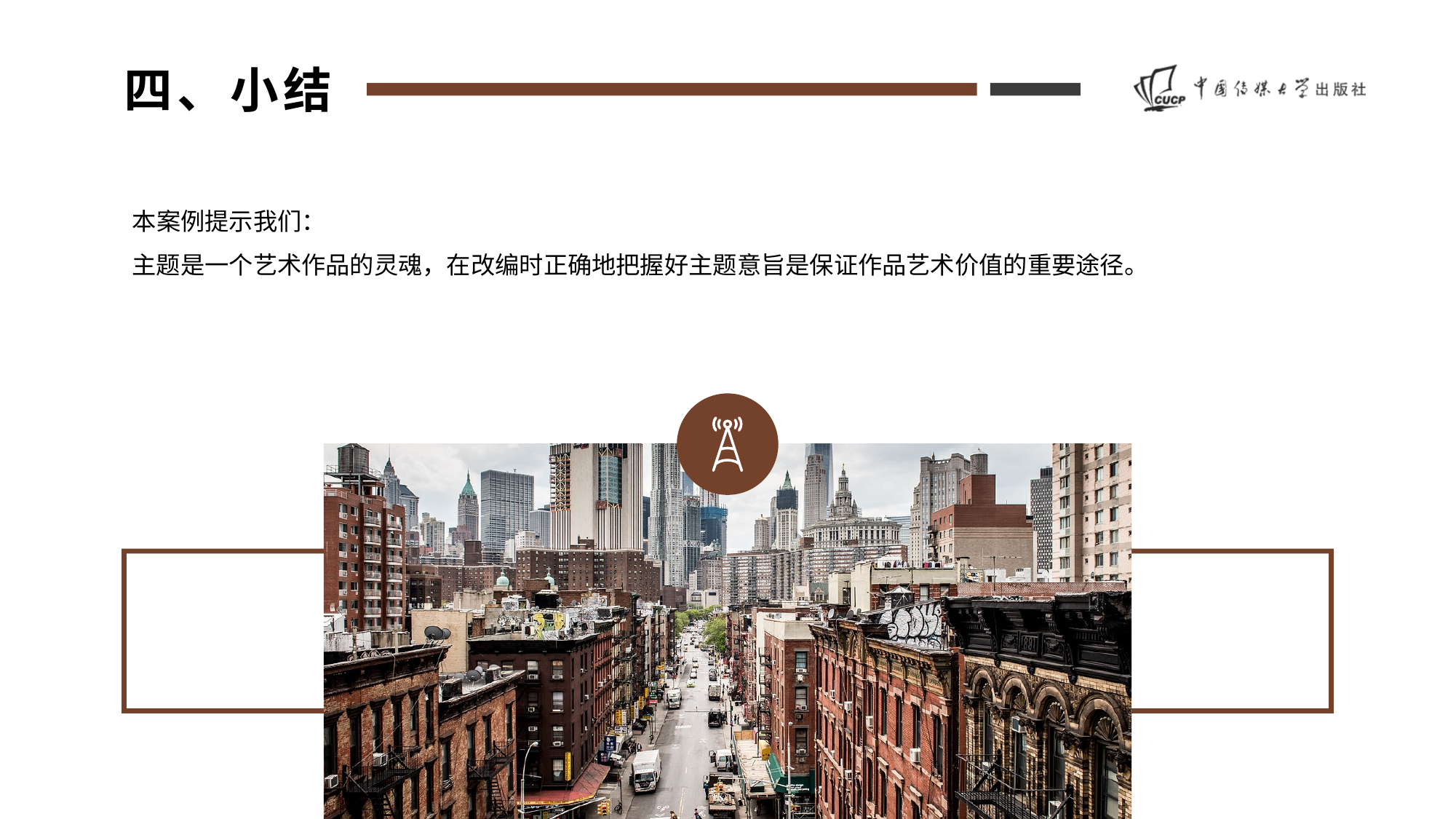

四、小结

本案例提示我们：
主题是一个艺术作品的灵魂，在改编时正确地把握好主题意旨是保证作品艺术价值的重要途径。